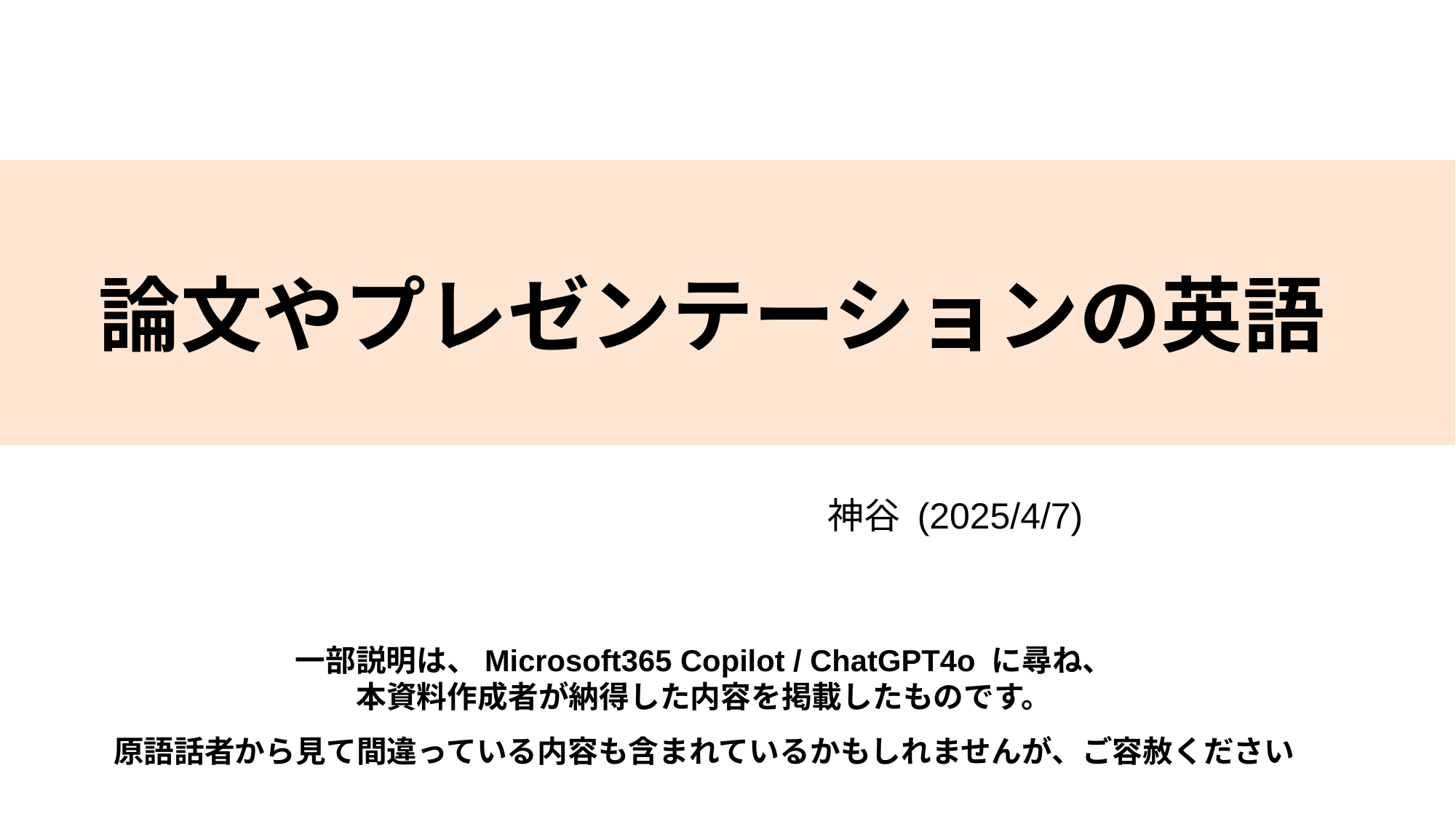

# 論文やプレゼンテーションの英語
神谷 (2025/4/7)
一部説明は、Microsoft365 Copilot / ChatGPT4o に尋ね、
本資料作成者が納得した内容を掲載したものです。
原語話者から見て間違っている内容も含まれているかもしれませんが、ご容赦ください